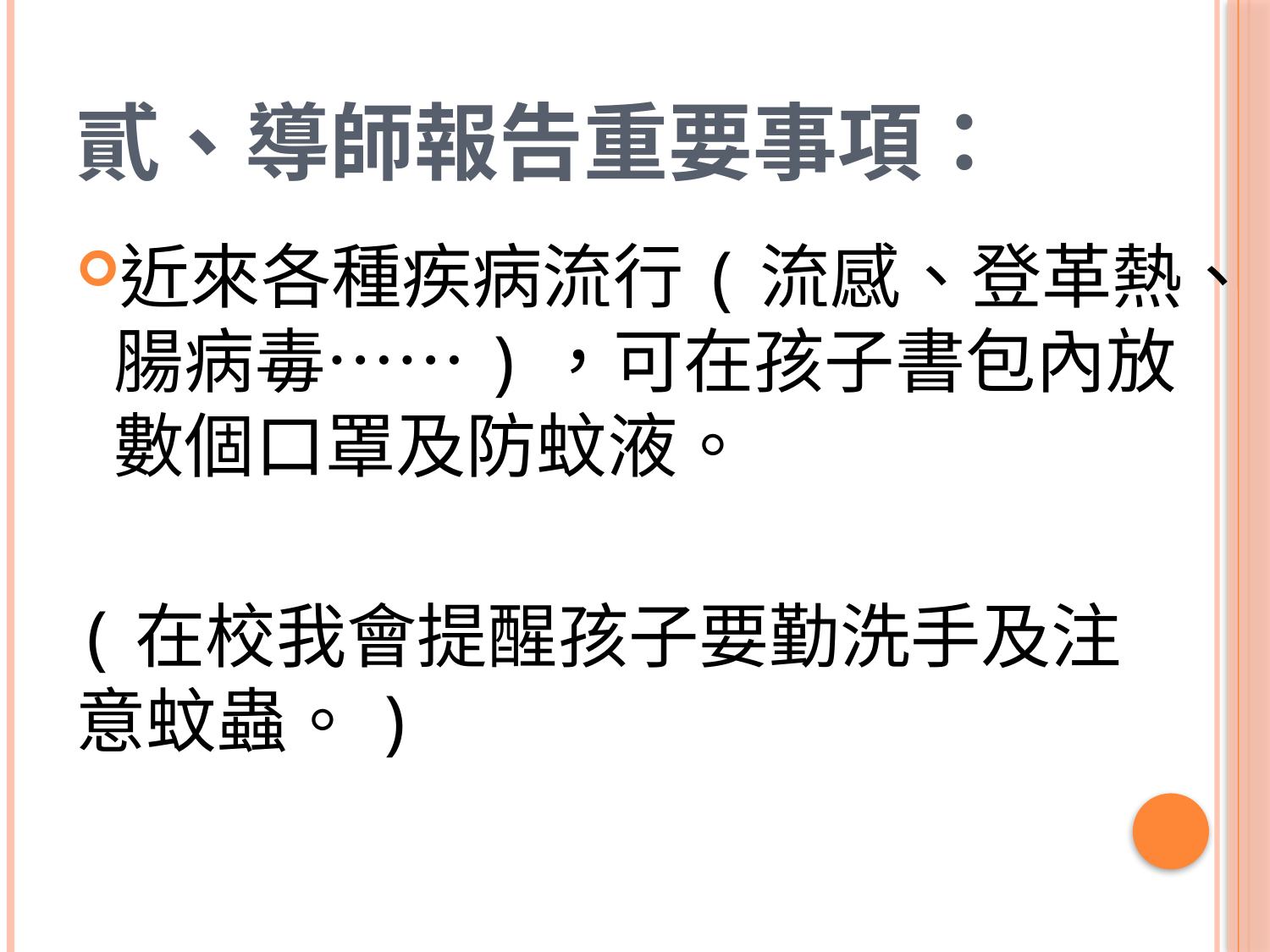

# 貳、導師報告重要事項：
近來各種疾病流行(流感、登革熱、腸病毒……)，可在孩子書包內放數個口罩及防蚊液。

(在校我會提醒孩子要勤洗手及注意蚊蟲。)